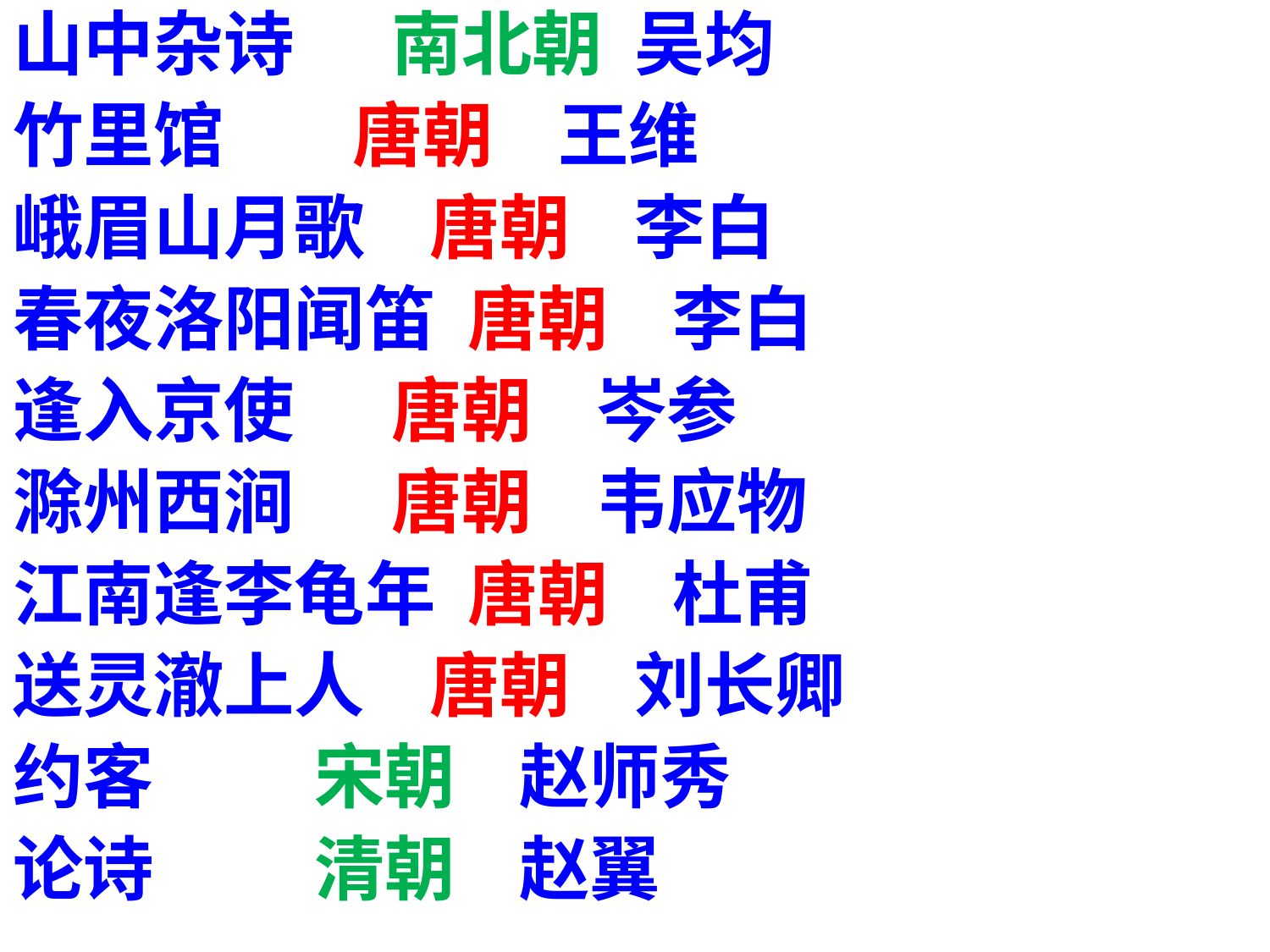

山中杂诗      南北朝  吴均
竹里馆        唐朝    王维
峨眉山月歌    唐朝    李白
春夜洛阳闻笛  唐朝    李白
逢入京使      唐朝    岑参
滁州西涧      唐朝    韦应物
江南逢李龟年  唐朝    杜甫
送灵澈上人    唐朝    刘长卿
约客          宋朝    赵师秀
论诗          清朝    赵翼